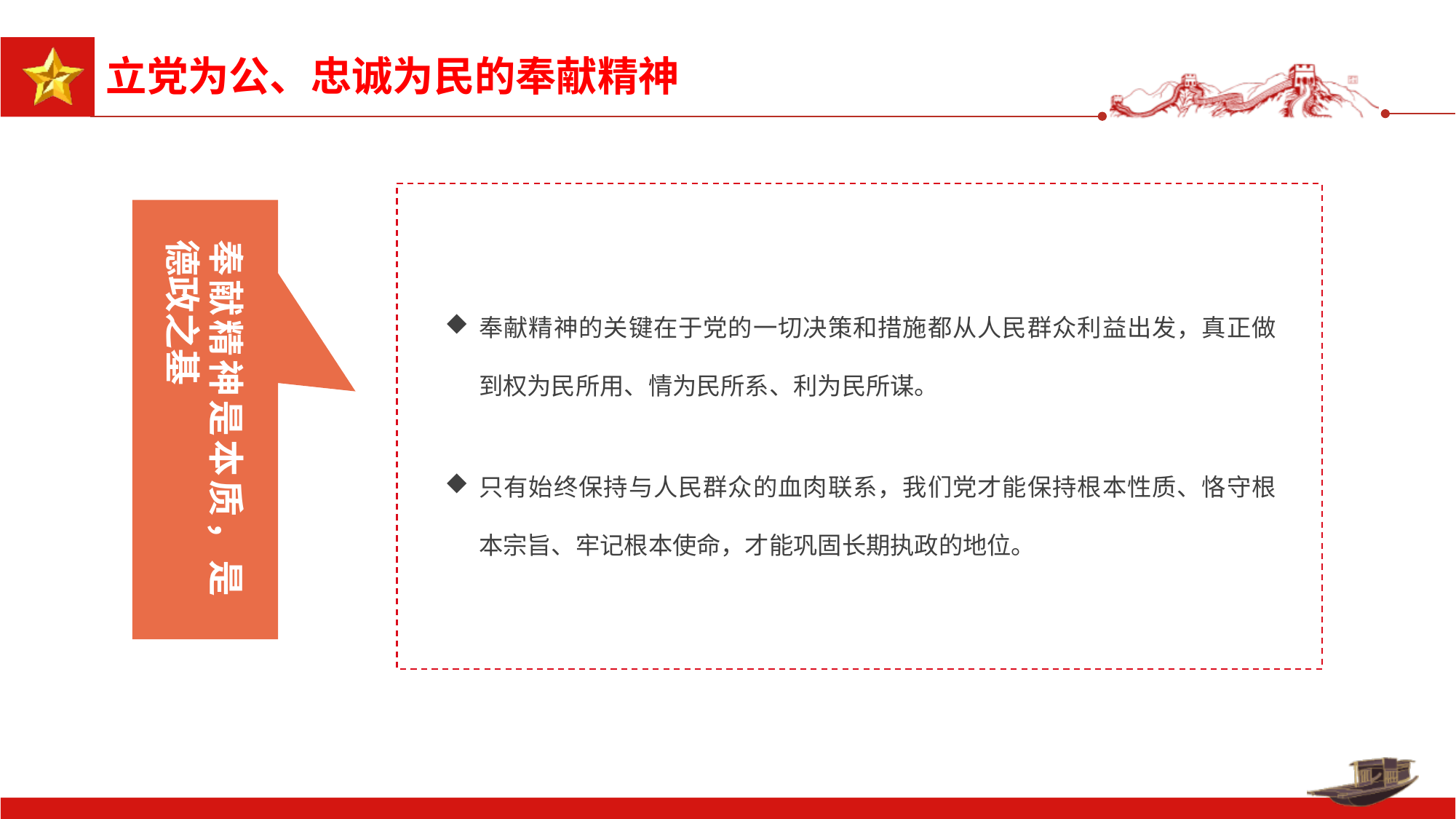

奉献精神的关键在于党的一切决策和措施都从人民群众利益出发，真正做到权为民所用、情为民所系、利为民所谋。
只有始终保持与人民群众的血肉联系，我们党才能保持根本性质、恪守根本宗旨、牢记根本使命，才能巩固长期执政的地位。

奉献精神是本质，是德政之基